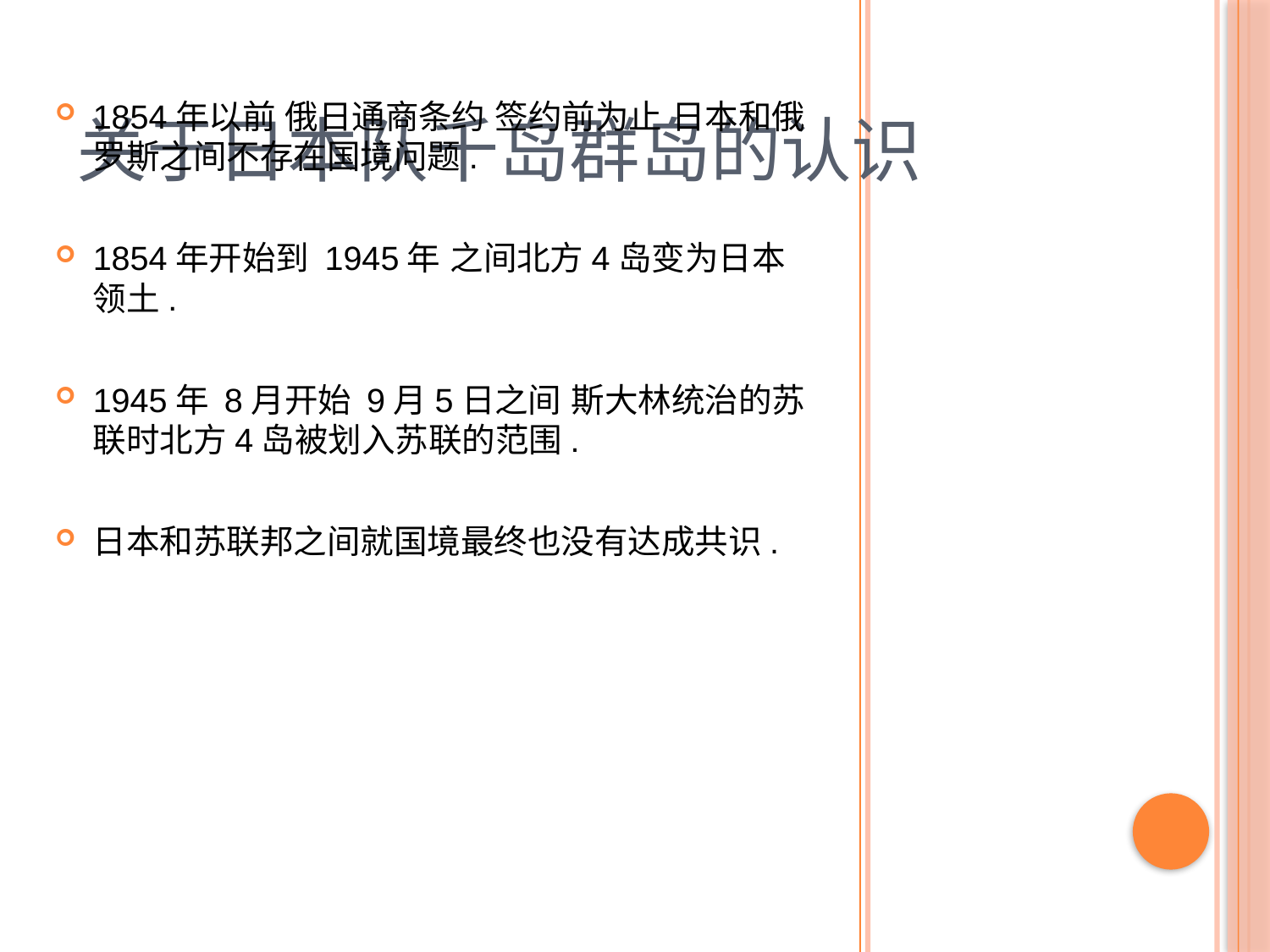

1854年以前 俄日通商条约 签约前为止 日本和俄罗斯之间不存在国境问题.

1854年开始到 1945年 之间北方4岛变为日本领土.

1945年 8月开始 9月5日之间 斯大林统治的苏联时北方4岛被划入苏联的范围.

日本和苏联邦之间就国境最终也没有达成共识.
# 关于日本队千岛群岛的认识